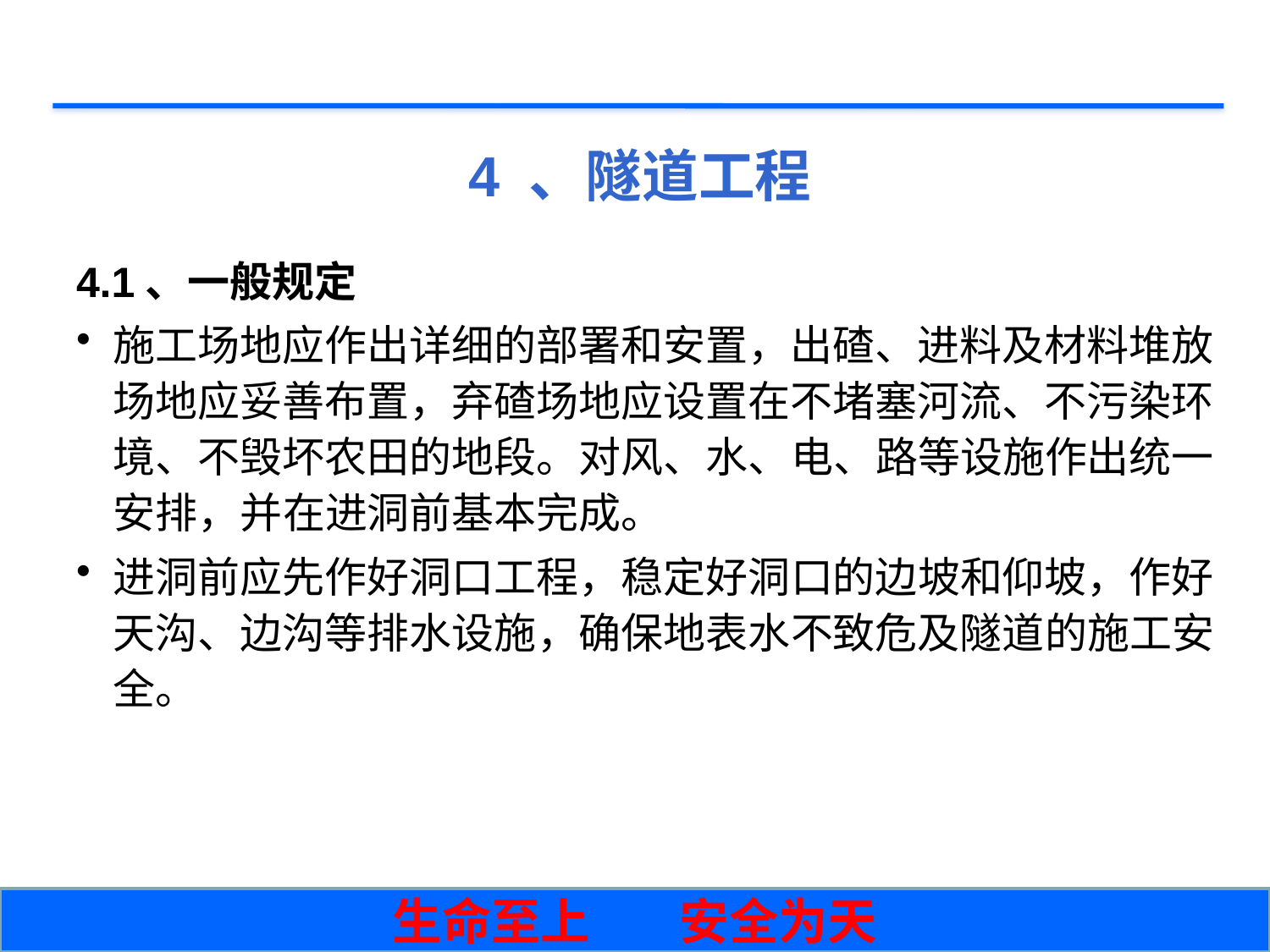

# 4 、隧道工程
4.1、一般规定
施工场地应作出详细的部署和安置，出碴、进料及材料堆放场地应妥善布置，弃碴场地应设置在不堵塞河流、不污染环境、不毁坏农田的地段。对风、水、电、路等设施作出统一安排，并在进洞前基本完成。
进洞前应先作好洞口工程，稳定好洞口的边坡和仰坡，作好天沟、边沟等排水设施，确保地表水不致危及隧道的施工安全。